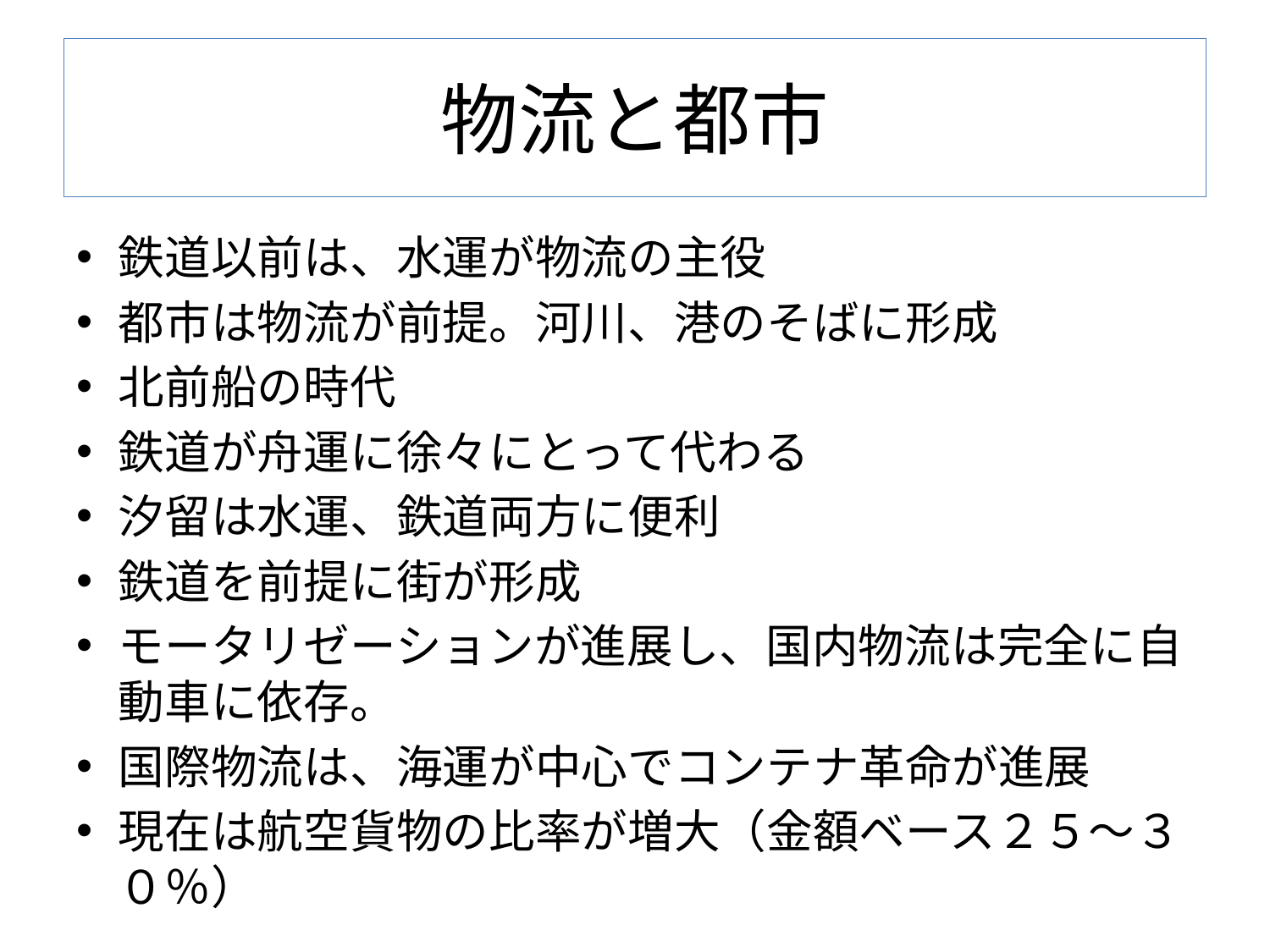

# 物流と都市
鉄道以前は、水運が物流の主役
都市は物流が前提。河川、港のそばに形成
北前船の時代
鉄道が舟運に徐々にとって代わる
汐留は水運、鉄道両方に便利
鉄道を前提に街が形成
モータリゼーションが進展し、国内物流は完全に自動車に依存。
国際物流は、海運が中心でコンテナ革命が進展
現在は航空貨物の比率が増大（金額ベース２５～３０％）